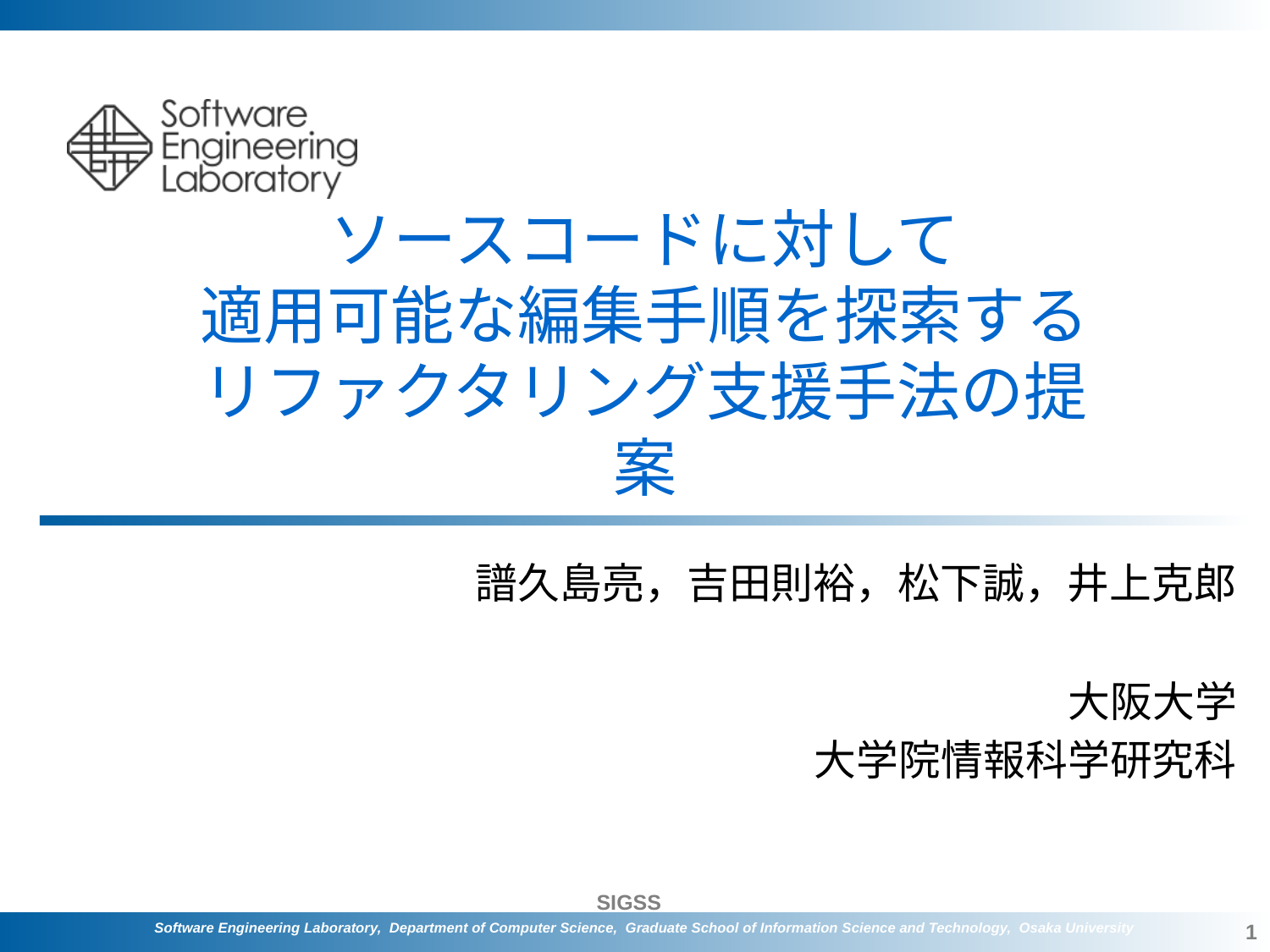

# ソースコードに対して 適用可能な編集手順を探索する リファクタリング支援手法の提案
譜久島亮，吉田則裕，松下誠，井上克郎

大阪大学
大学院情報科学研究科

1
Software Engineering Laboratory,  Department of Computer Science,  Graduate School of Information Science and Technology,  Osaka University